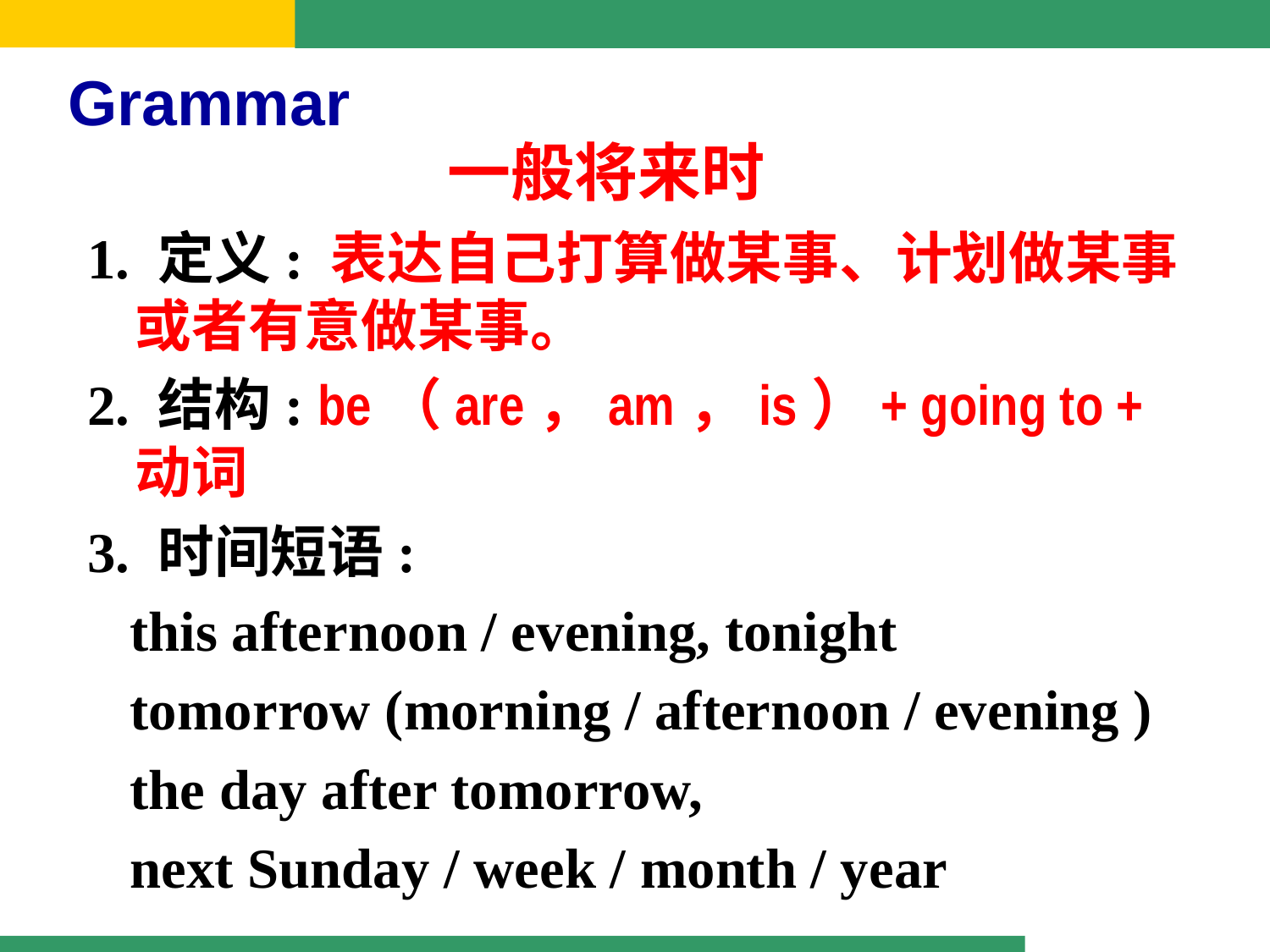

Grammar
一般将来时
1. 定义: 表达自己打算做某事、计划做某事或者有意做某事。
2. 结构: be（are，am，is）+ going to + 动词
3. 时间短语:
   this afternoon / evening, tonight
   tomorrow (morning / afternoon / evening )
   the day after tomorrow,
   next Sunday / week / month / year